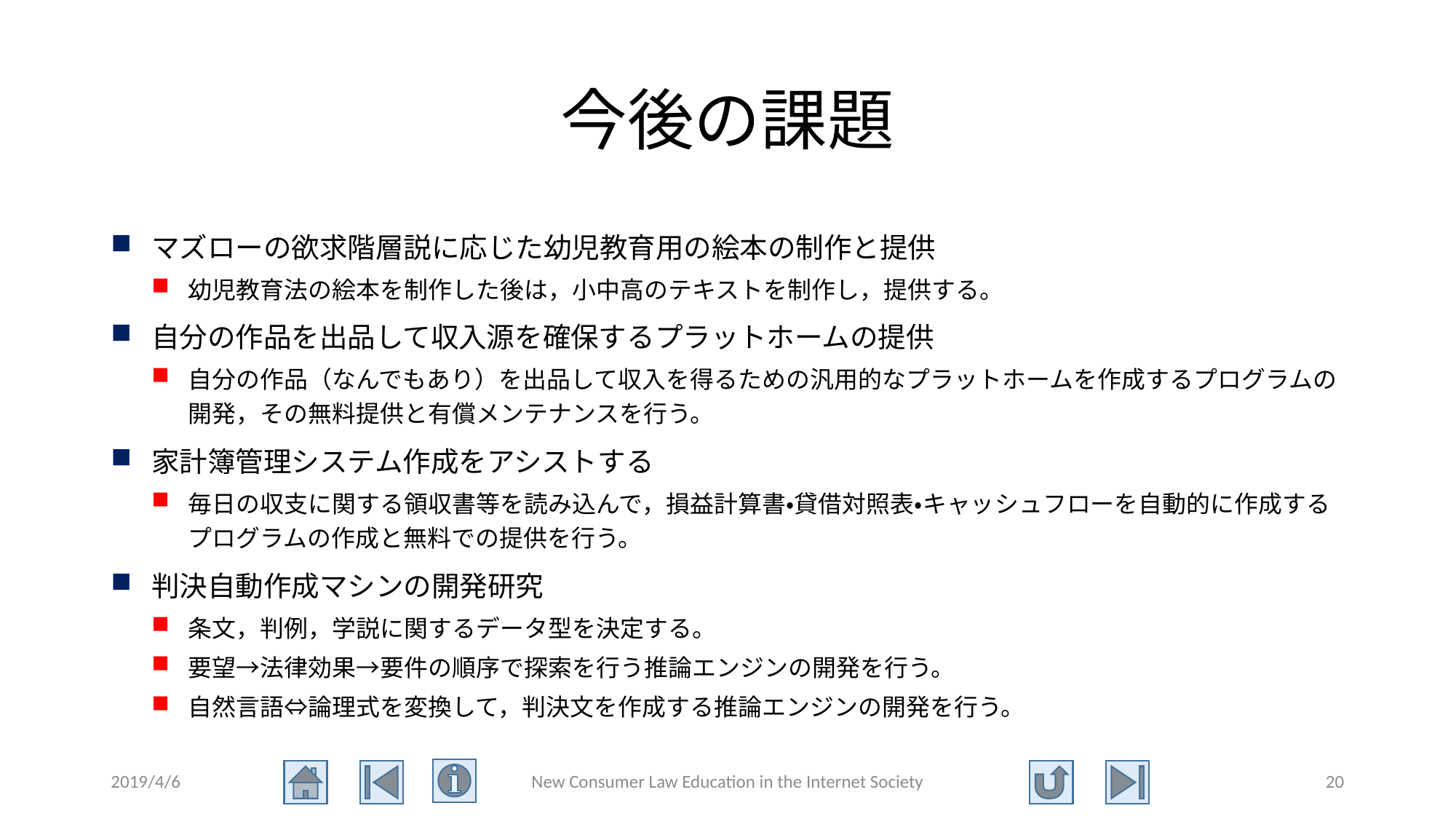

# 今後の課題
マズローの欲求階層説に応じた幼児教育用の絵本の制作と提供
幼児教育法の絵本を制作した後は，小中高のテキストを制作し，提供する。
自分の作品を出品して収入源を確保するプラットホームの提供
自分の作品（なんでもあり）を出品して収入を得るための汎用的なプラットホームを作成するプログラムの開発，その無料提供と有償メンテナンスを行う。
家計簿管理システム作成をアシストする
毎日の収支に関する領収書等を読み込んで，損益計算書・貸借対照表・キャッシュフローを自動的に作成するプログラムの作成と無料での提供を行う。
判決自動作成マシンの開発研究
条文，判例，学説に関するデータ型を決定する。
要望→法律効果→要件の順序で探索を行う推論エンジンの開発を行う。
自然言語⇔論理式を変換して，判決文を作成する推論エンジンの開発を行う。
2019/4/6
New Consumer Law Education in the Internet Society
20